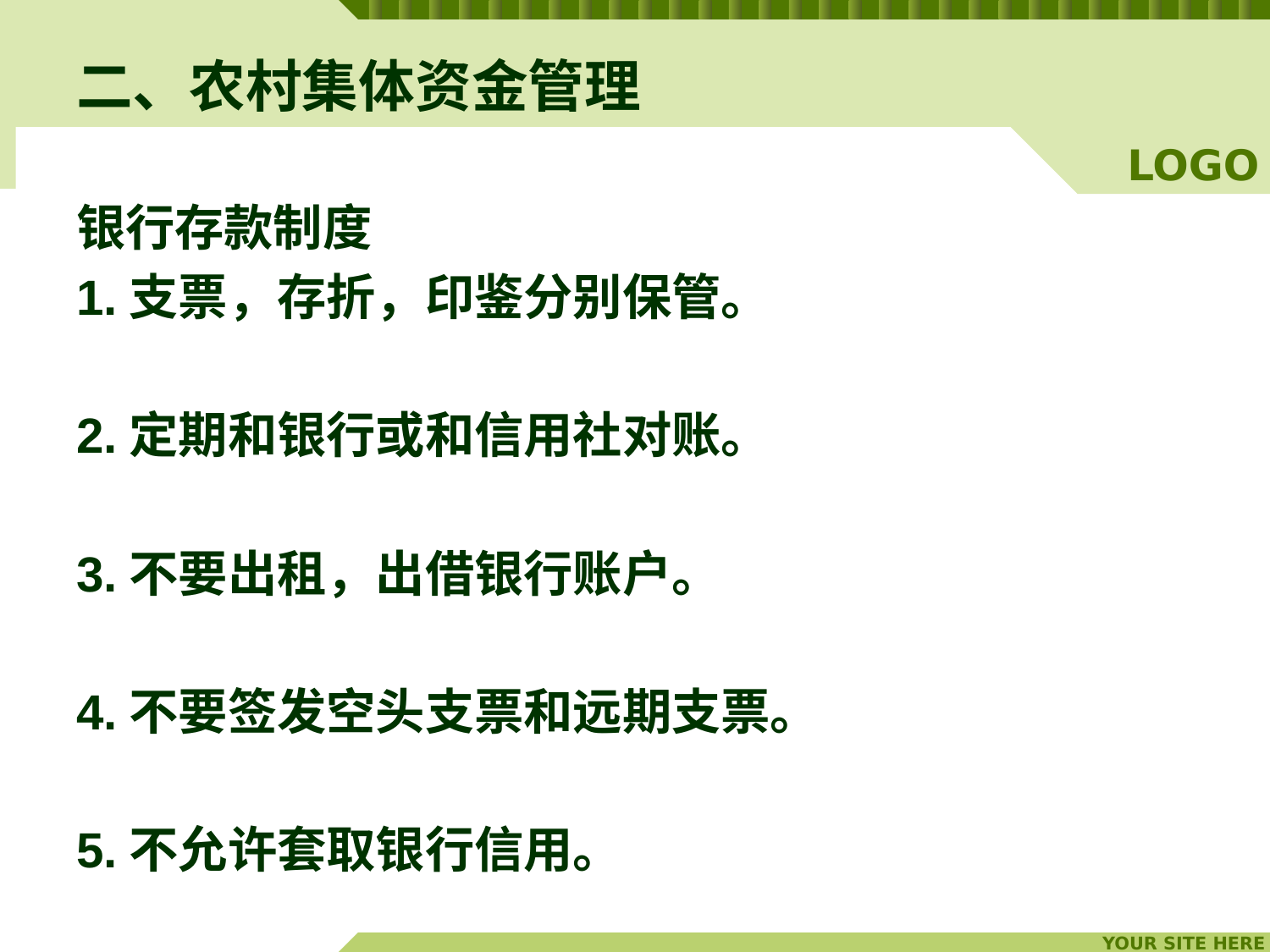

# 二、农村集体资金管理
银行存款制度
1.支票，存折，印鉴分别保管。

2.定期和银行或和信用社对账。

3.不要出租，出借银行账户。

4.不要签发空头支票和远期支票。

5.不允许套取银行信用。